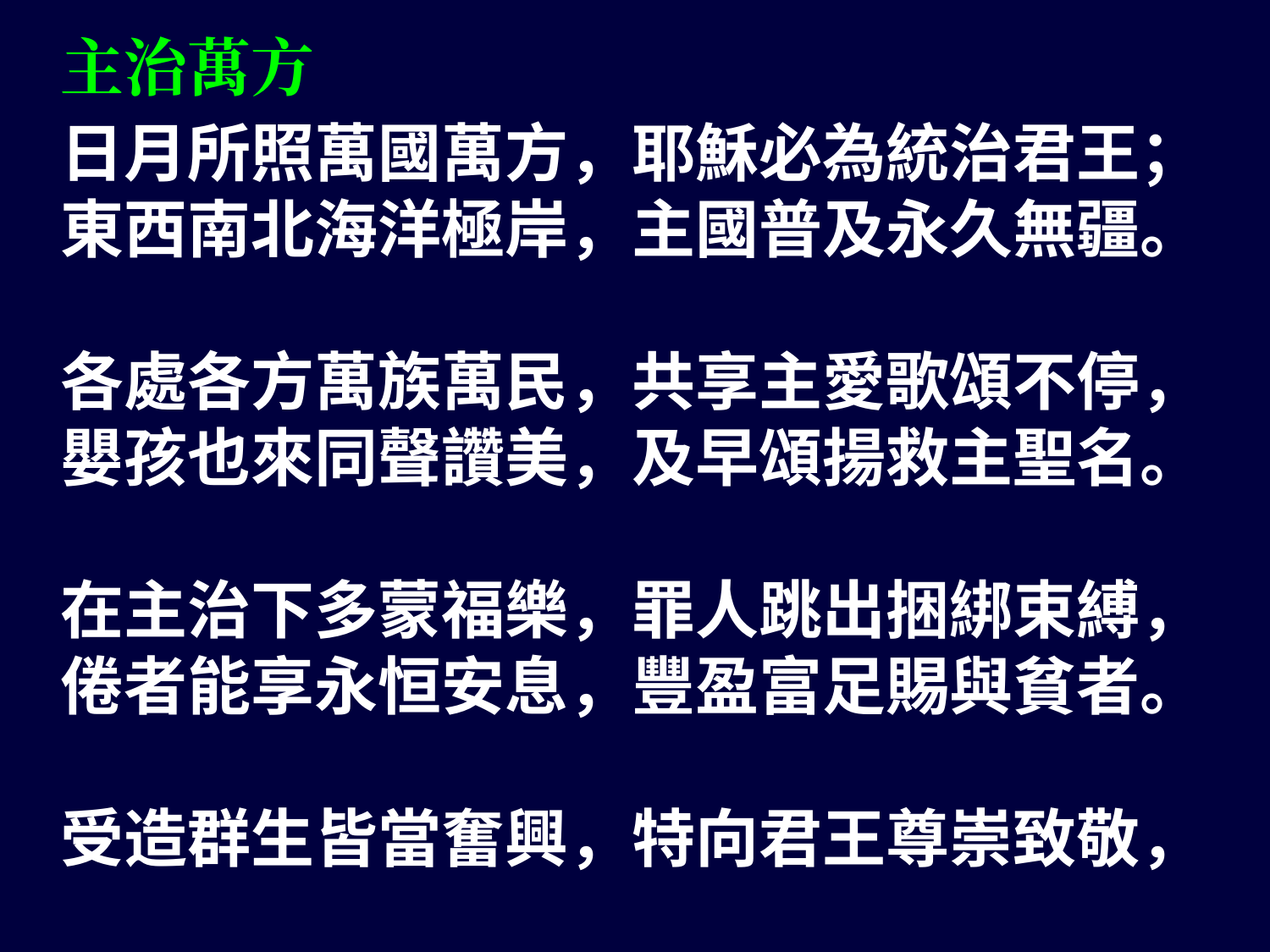

主治萬方
日月所照萬國萬方，耶穌必為統治君王；
東西南北海洋極岸，主國普及永久無疆。

各處各方萬族萬民，共享主愛歌頌不停，
嬰孩也來同聲讚美，及早頌揚救主聖名。

在主治下多蒙福樂，罪人跳出捆綁束縛，
倦者能享永恒安息，豐盈富足賜與貧者。

受造群生皆當奮興，特向君王尊崇致敬，